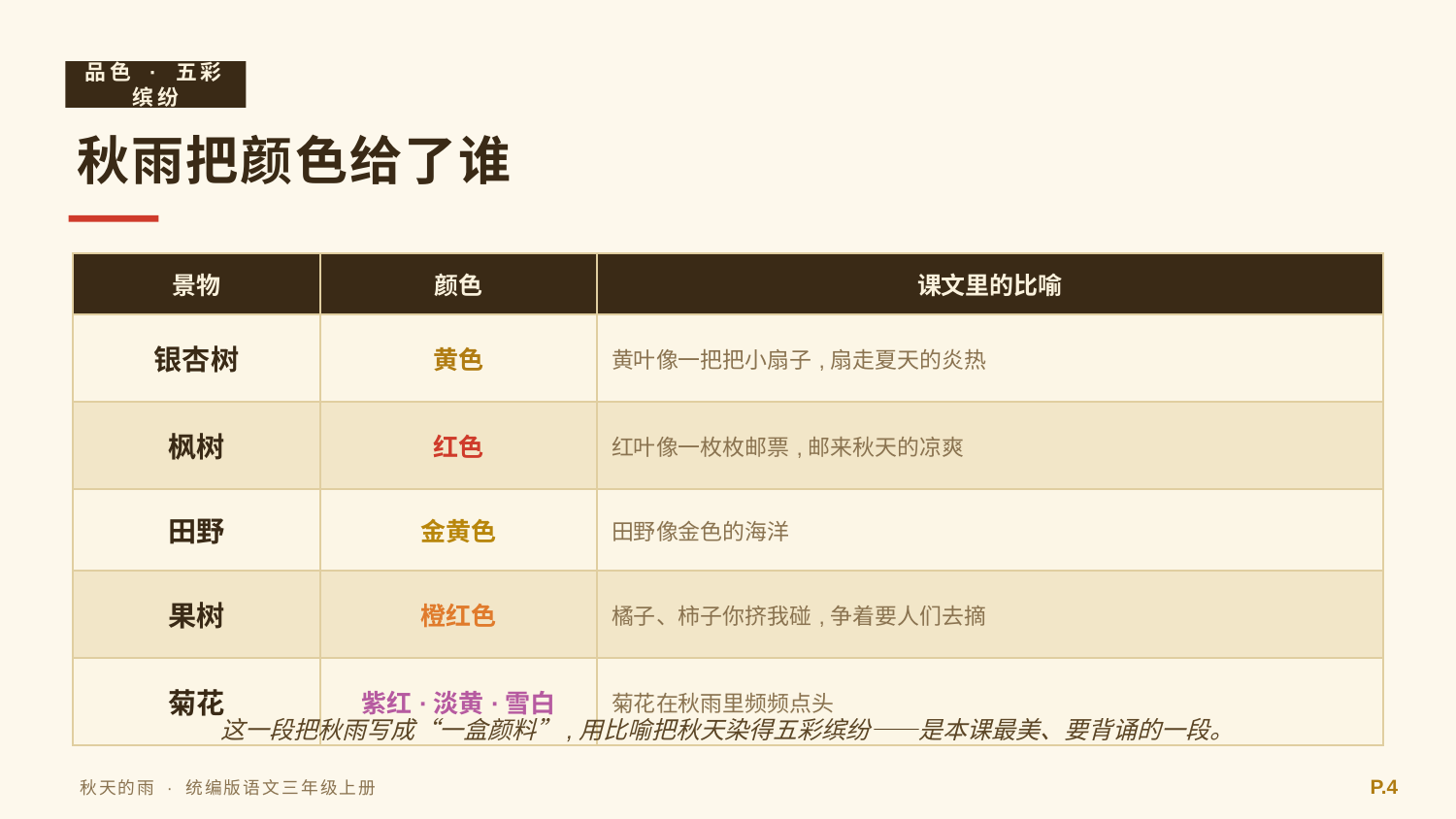

品色 · 五彩缤纷

秋雨把颜色给了谁

| 景物 | 颜色 | 课文里的比喻 |
| --- | --- | --- |
| 银杏树 | 黄色 | 黄叶像一把把小扇子,扇走夏天的炎热 |
| 枫树 | 红色 | 红叶像一枚枚邮票,邮来秋天的凉爽 |
| 田野 | 金黄色 | 田野像金色的海洋 |
| 果树 | 橙红色 | 橘子、柿子你挤我碰,争着要人们去摘 |
| 菊花 | 紫红·淡黄·雪白 | 菊花在秋雨里频频点头 |
这一段把秋雨写成“一盒颜料”,用比喻把秋天染得五彩缤纷——是本课最美、要背诵的一段。
P.4
秋天的雨 · 统编版语文三年级上册